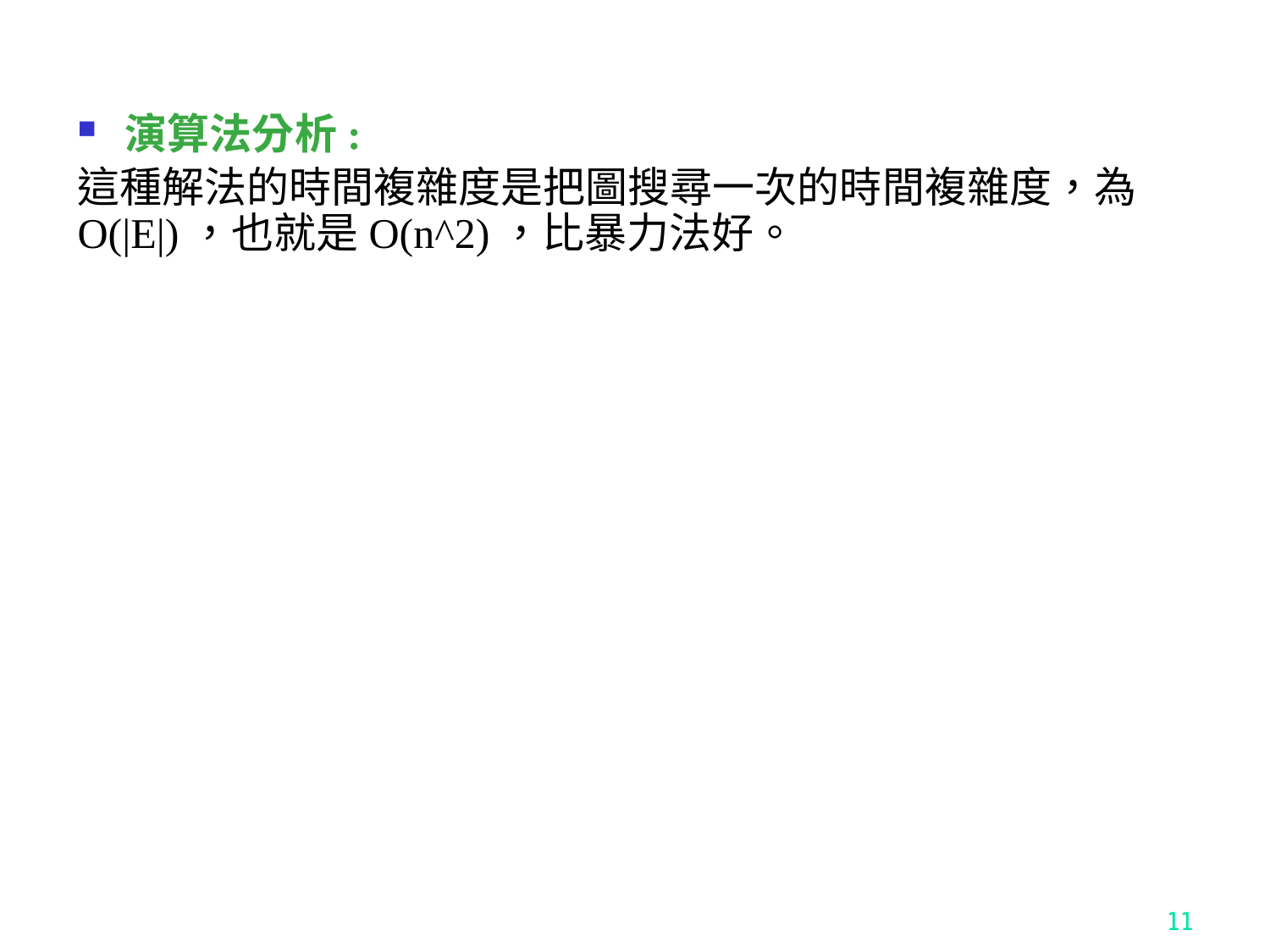

演算法分析:
這種解法的時間複雜度是把圖搜尋一次的時間複雜度，為O(|E|)，也就是O(n^2)，比暴力法好。
11